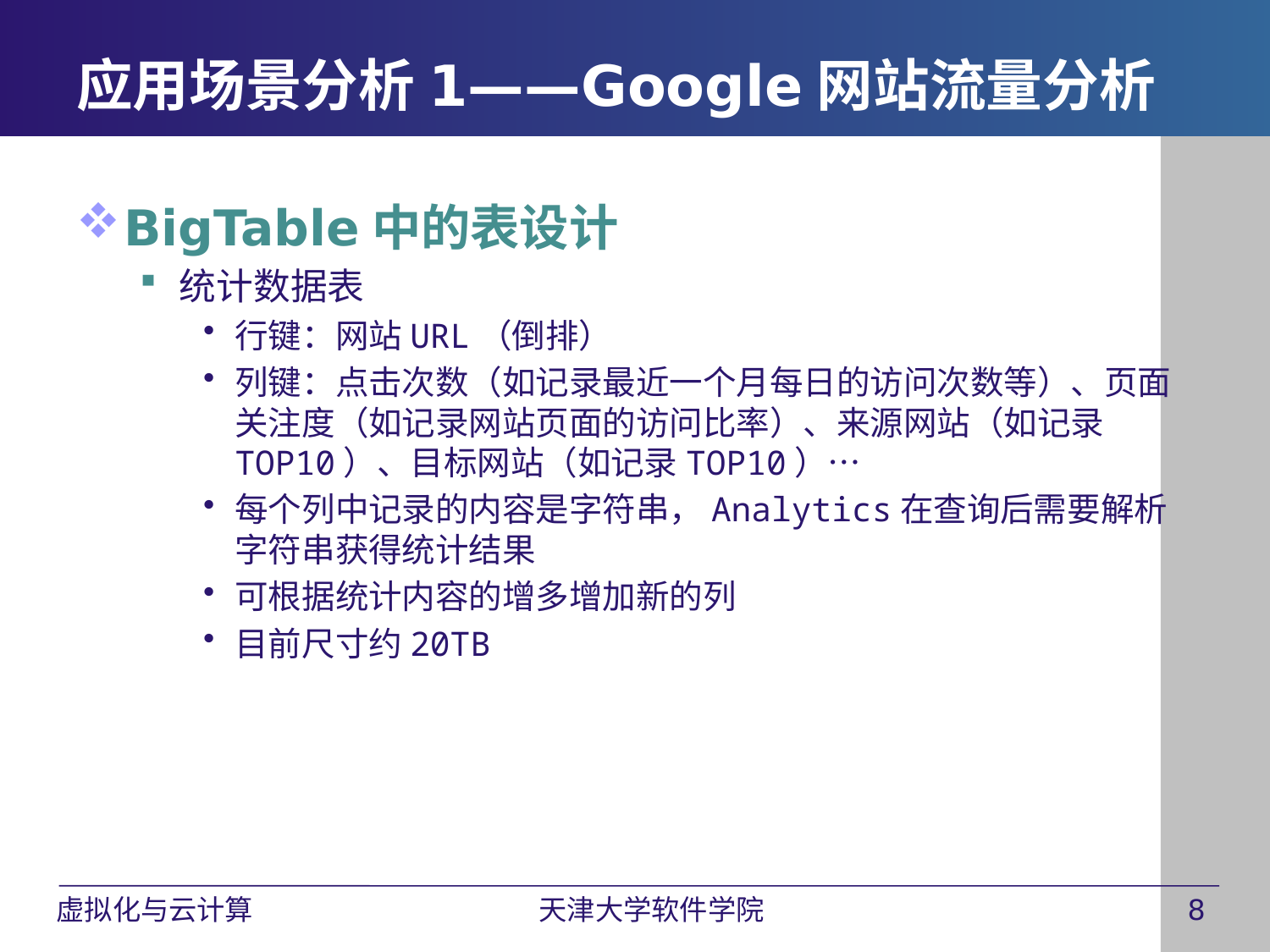

BigTable中的表设计
统计数据表
行键：网站URL（倒排）
列键：点击次数（如记录最近一个月每日的访问次数等）、页面关注度（如记录网站页面的访问比率）、来源网站（如记录TOP10）、目标网站（如记录TOP10）…
每个列中记录的内容是字符串，Analytics在查询后需要解析字符串获得统计结果
可根据统计内容的增多增加新的列
目前尺寸约20TB

应用场景分析1——Google网站流量分析